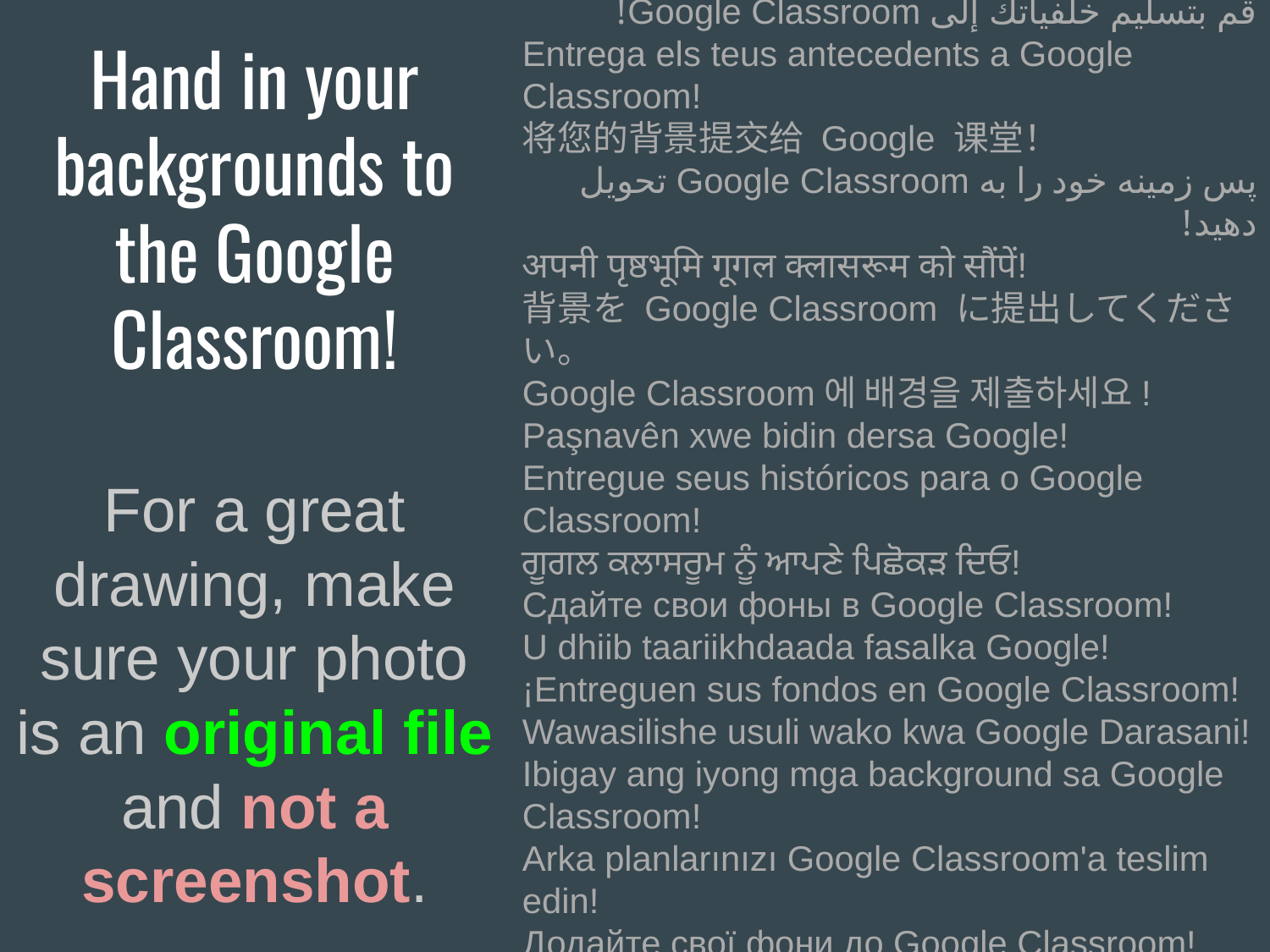

Hand in your backgrounds to the Google Classroom!

For a great drawing, make sure your photo is an original file and not a screenshot.
ዳራዎን ለጉግል ክፍል አስረክቡ!
قم بتسليم خلفياتك إلى Google Classroom!
Entrega els teus antecedents a Google Classroom!
将您的背景提交给 Google 课堂！
پس زمینه خود را به Google Classroom تحویل دهید!
अपनी पृष्ठभूमि गूगल क्लासरूम को सौंपें!
背景を Google Classroom に提出してください。
Google Classroom에 배경을 제출하세요!
Paşnavên xwe bidin dersa Google!
Entregue seus históricos para o Google Classroom!
ਗੂਗਲ ਕਲਾਸਰੂਮ ਨੂੰ ਆਪਣੇ ਪਿਛੋਕੜ ਦਿਓ!
Сдайте свои фоны в Google Classroom!
U dhiib taariikhdaada fasalka Google!
¡Entreguen sus fondos en Google Classroom!
Wawasilishe usuli wako kwa Google Darasani!
Ibigay ang iyong mga background sa Google Classroom!
Arka planlarınızı Google Classroom'a teslim edin!
Додайте свої фони до Google Classroom!
Nộp hồ sơ của bạn cho Google Classroom!